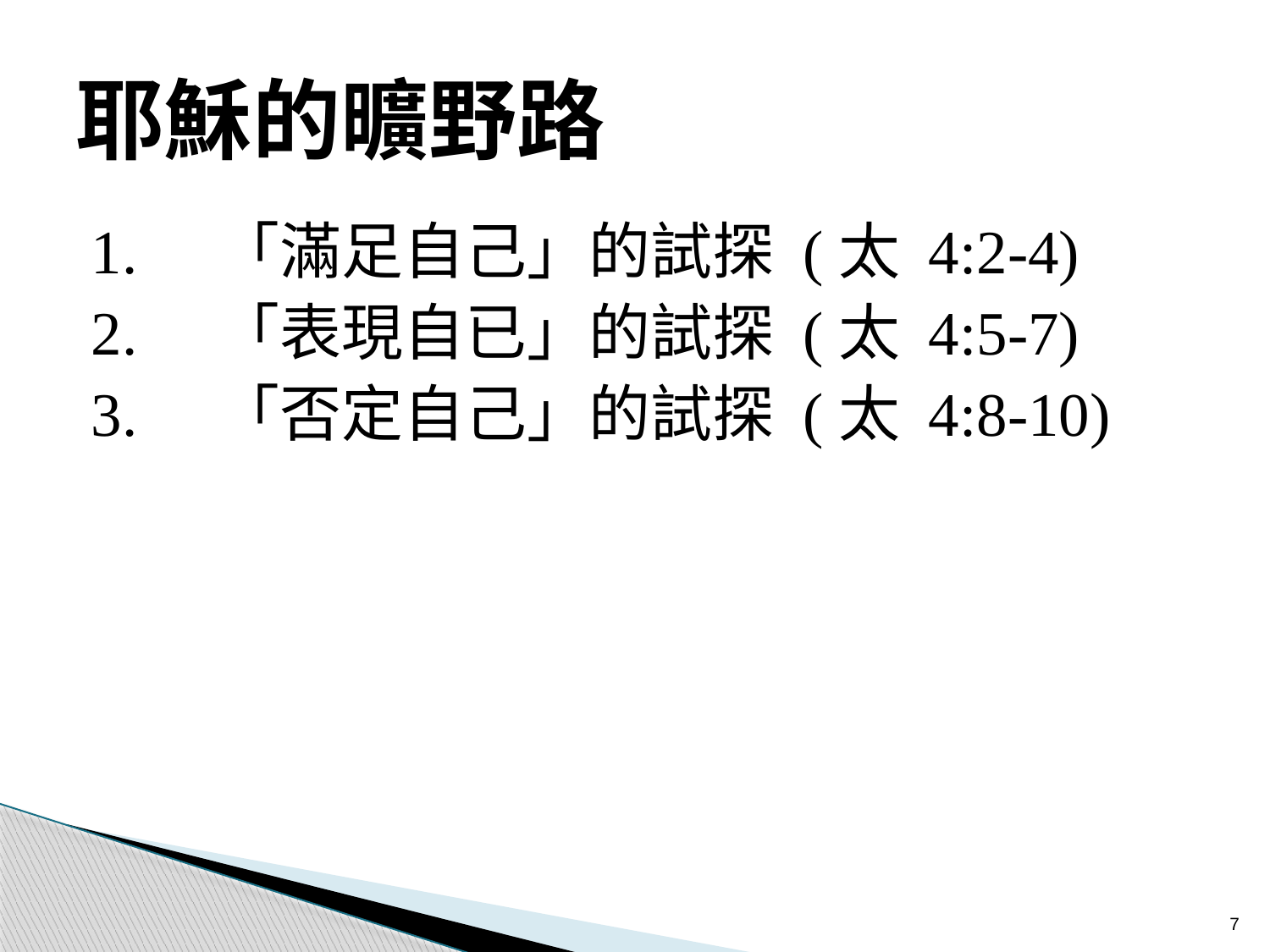

# 耶穌的曠野路
1.	「滿足自己」的試探 (太 4:2-4)
2.	「表現自已」的試探 (太 4:5-7)
3.	「否定自己」的試探 (太 4:8-10)

7